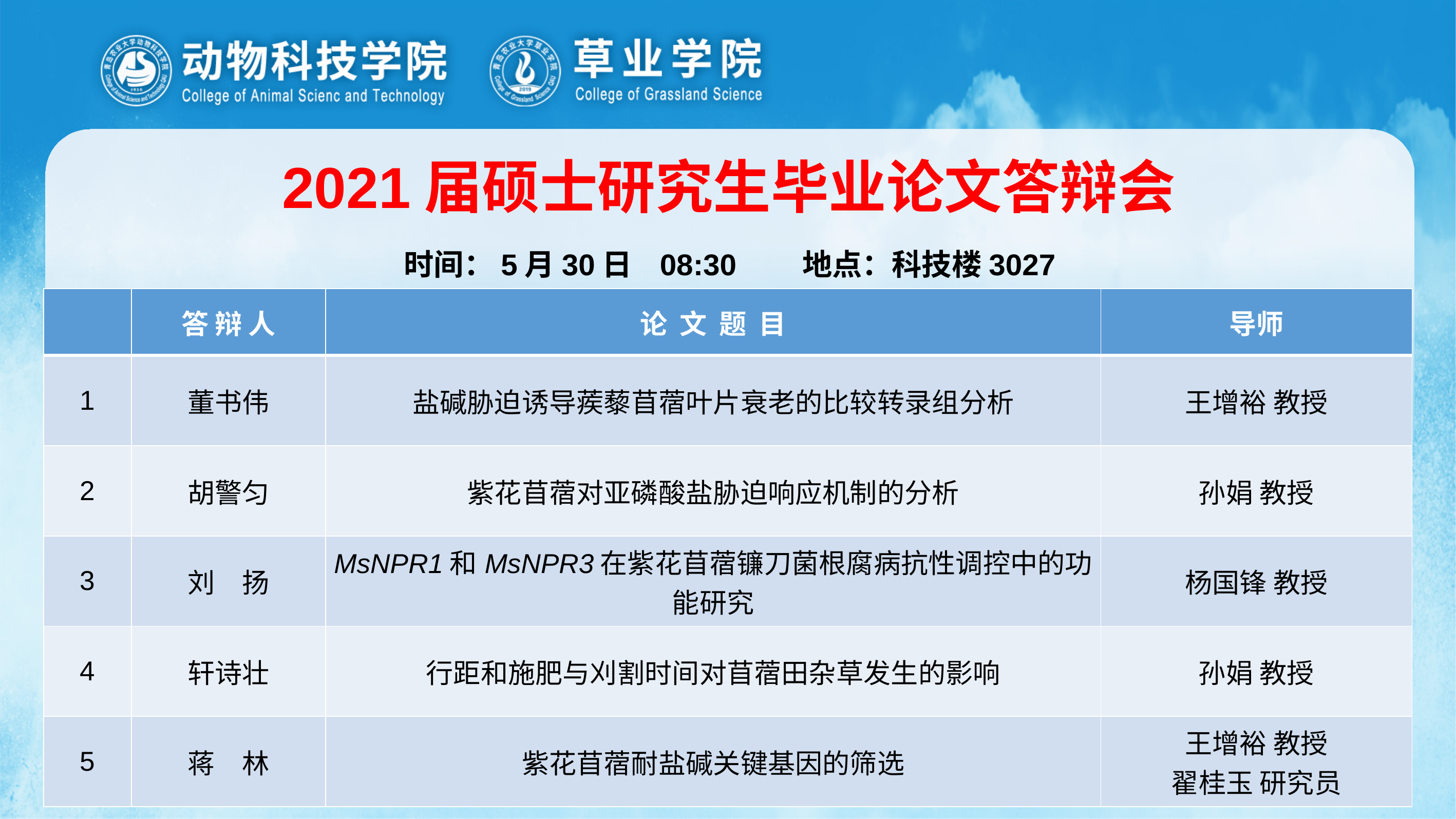

2021届硕士研究生毕业论文答辩会
时间：5月30日   08:30       地点：科技楼3027
|  | 答 辩 人 | 论 文 题 目 | 导师 |
| --- | --- | --- | --- |
| 1 | 董书伟 | 盐碱胁迫诱导蒺藜苜蓿叶片衰老的比较转录组分析 | 王增裕 教授 |
| 2 | 胡警匀 | 紫花苜蓿对亚磷酸盐胁迫响应机制的分析 | 孙娟 教授 |
| 3 | 刘　扬 | MsNPR1和MsNPR3在紫花苜蓿镰刀菌根腐病抗性调控中的功能研究 | 杨国锋 教授 |
| 4 | 轩诗壮 | 行距和施肥与刈割时间对苜蓿田杂草发生的影响 | 孙娟 教授 |
| 5 | 蒋　林 | 紫花苜蓿耐盐碱关键基因的筛选 | 王增裕 教授 翟桂玉 研究员 |